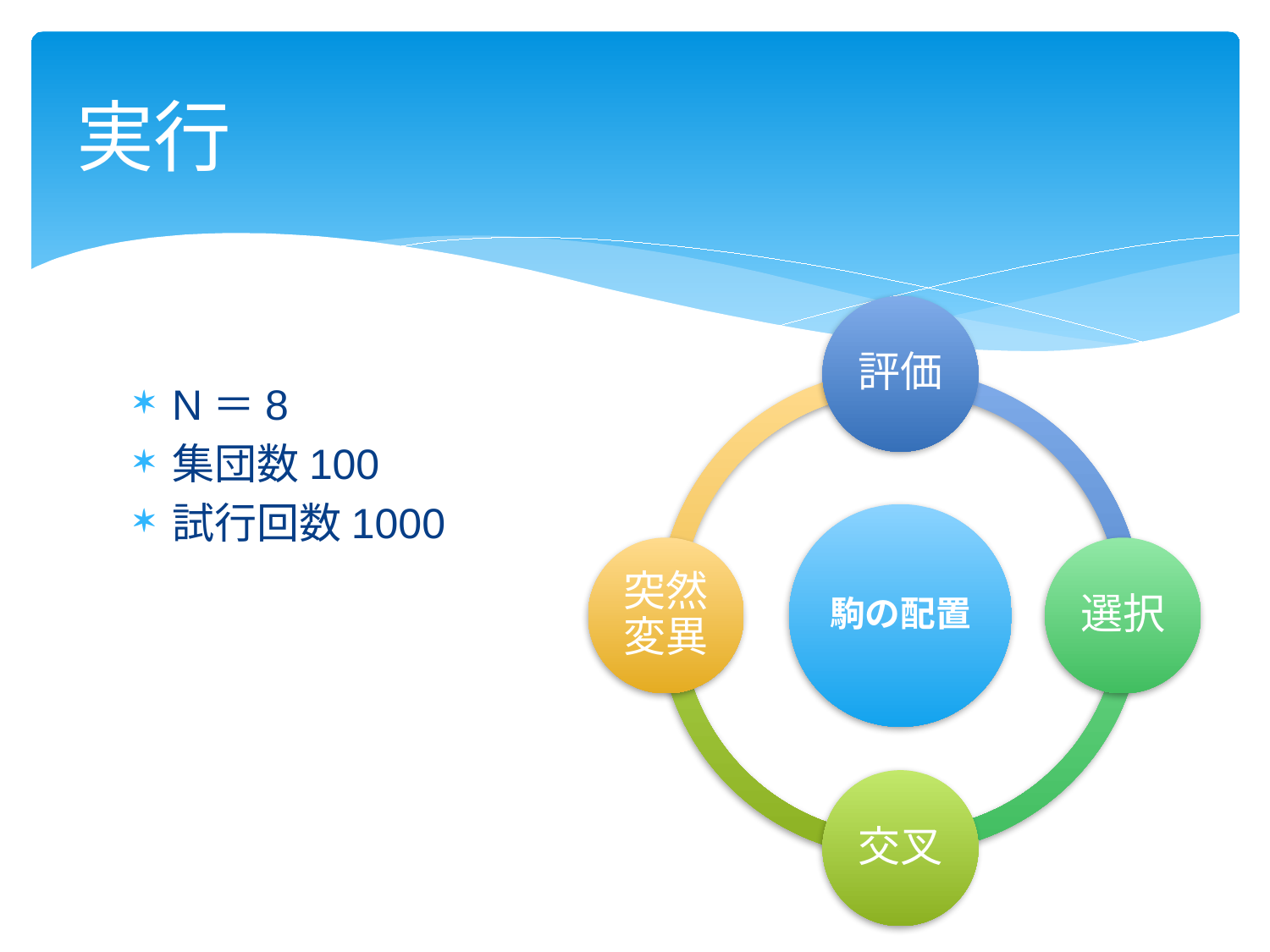

# 実行

評価

N＝8
集団数100
試行回数1000

駒の配置

突然変異

選択

交叉